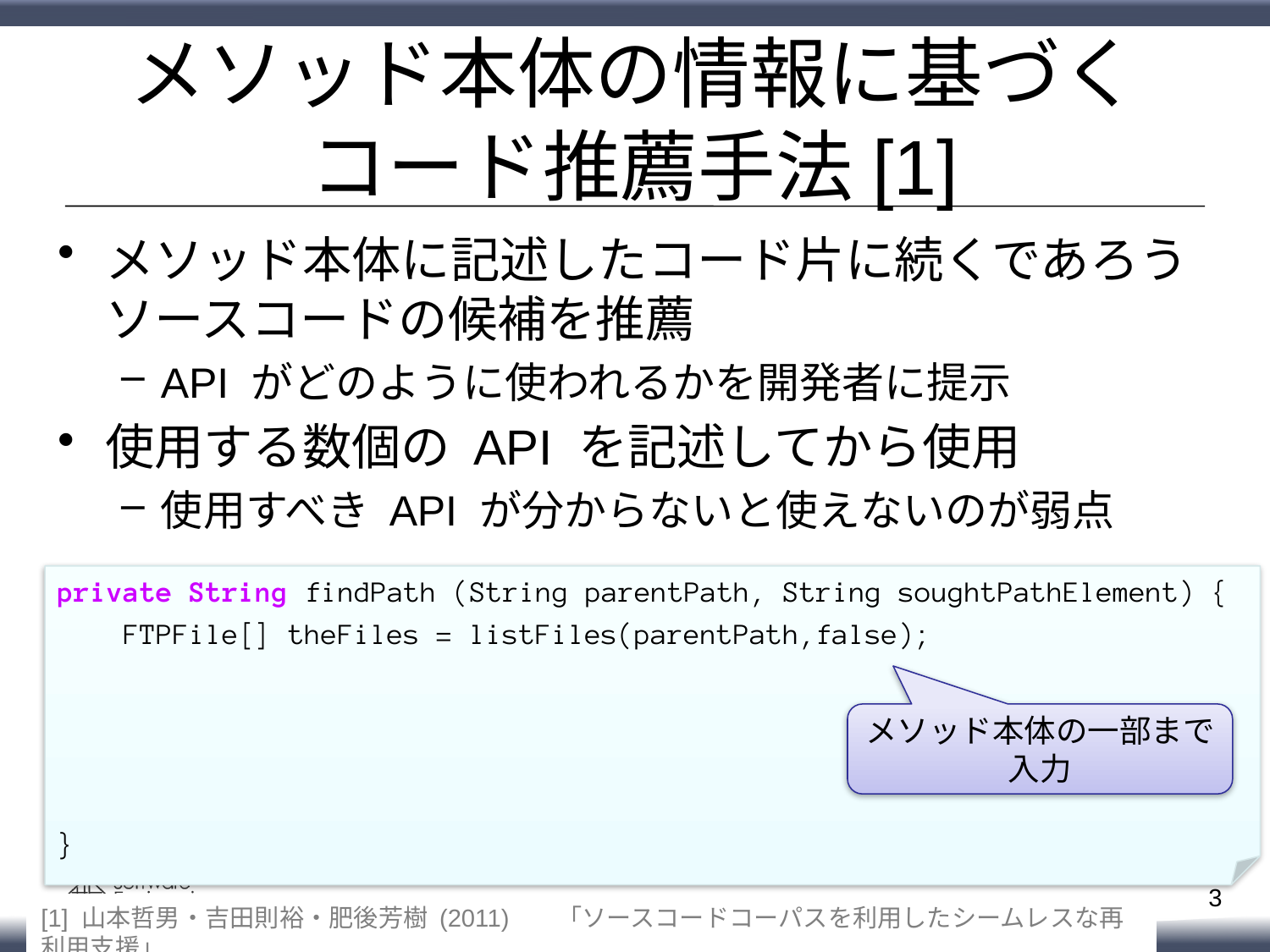

# メソッド本体の情報に基づく コード推薦手法[1]
メソッド本体に記述したコード片に続くであろう
ソースコードの候補を推薦
API がどのように使われるかを開発者に提示
使用する数個の API を記述してから使用
使用すべき API が分からないと使えないのが弱点
private String findPath (String parentPath, String soughtPathElement) {
    FTPFile[] theFiles = listFiles(parentPath,false);

}
メソッド本体の一部まで
入力
3
[1] 山本哲男・吉田則裕・肥後芳樹 (2011)      「ソースコードコーパスを利用したシームレスな再利用支援」